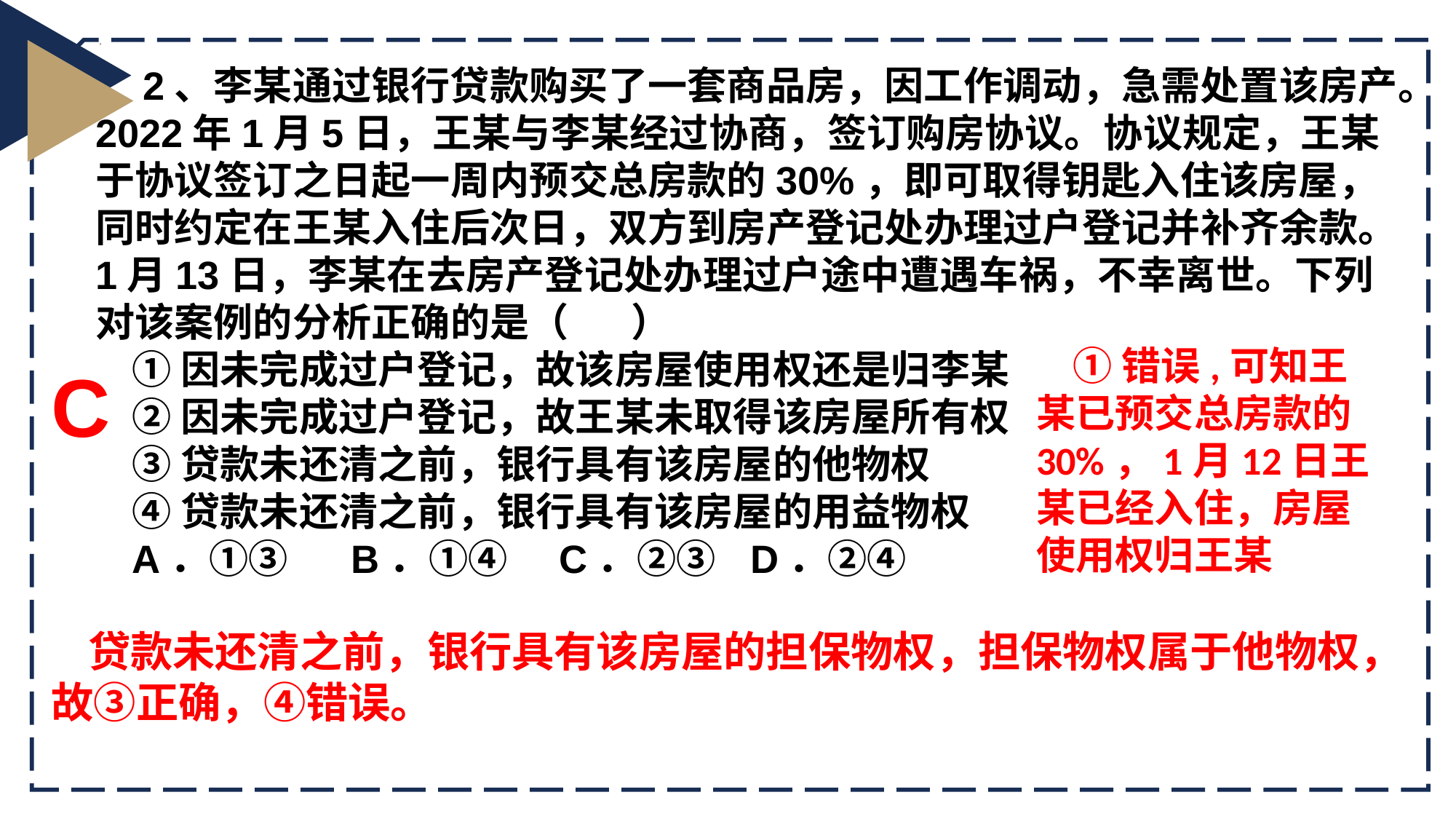

2、李某通过银行贷款购买了一套商品房，因工作调动，急需处置该房产。2022年1月5日，王某与李某经过协商，签订购房协议。协议规定，王某于协议签订之日起一周内预交总房款的30%，即可取得钥匙入住该房屋，同时约定在王某入住后次日，双方到房产登记处办理过户登记并补齐余款。1月13日，李某在去房产登记处办理过户途中遭遇车祸，不幸离世。下列对该案例的分析正确的是（       ）
①因未完成过户登记，故该房屋使用权还是归李某
②因未完成过户登记，故王某未取得该房屋所有权
③贷款未还清之前，银行具有该房屋的他物权
④贷款未还清之前，银行具有该房屋的用益物权
A．①③      B．①④	  C．②③	D．②④
①错误,可知王某已预交总房款的30%，1月12日王某已经入住，房屋使用权归王某
C
贷款未还清之前，银行具有该房屋的担保物权，担保物权属于他物权，故③正确，④错误。